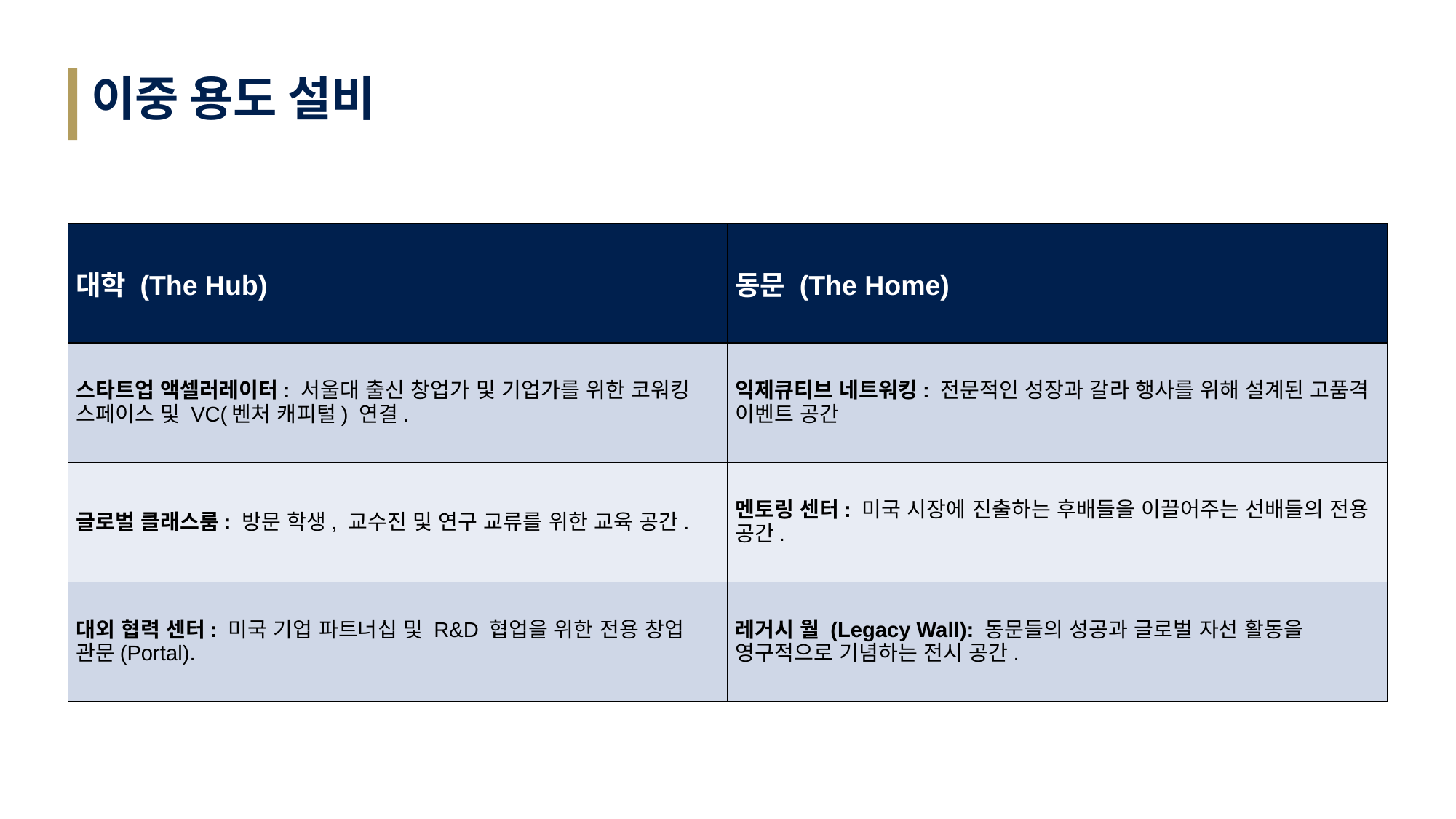

이중 용도 설비
| 대학 (The Hub) | 동문 (The Home) |
| --- | --- |
| 스타트업 액셀러레이터: 서울대 출신 창업가 및 기업가를 위한 코워킹 스페이스 및 VC(벤처 캐피털) 연결. | 익제큐티브 네트워킹: 전문적인 성장과 갈라 행사를 위해 설계된 고품격 이벤트 공간 |
| 글로벌 클래스룸: 방문 학생, 교수진 및 연구 교류를 위한 교육 공간. | 멘토링 센터: 미국 시장에 진출하는 후배들을 이끌어주는 선배들의 전용 공간. |
| 대외 협력 센터: 미국 기업 파트너십 및 R&D 협업을 위한 전용 창업 관문(Portal). | 레거시 월 (Legacy Wall): 동문들의 성공과 글로벌 자선 활동을 영구적으로 기념하는 전시 공간. |